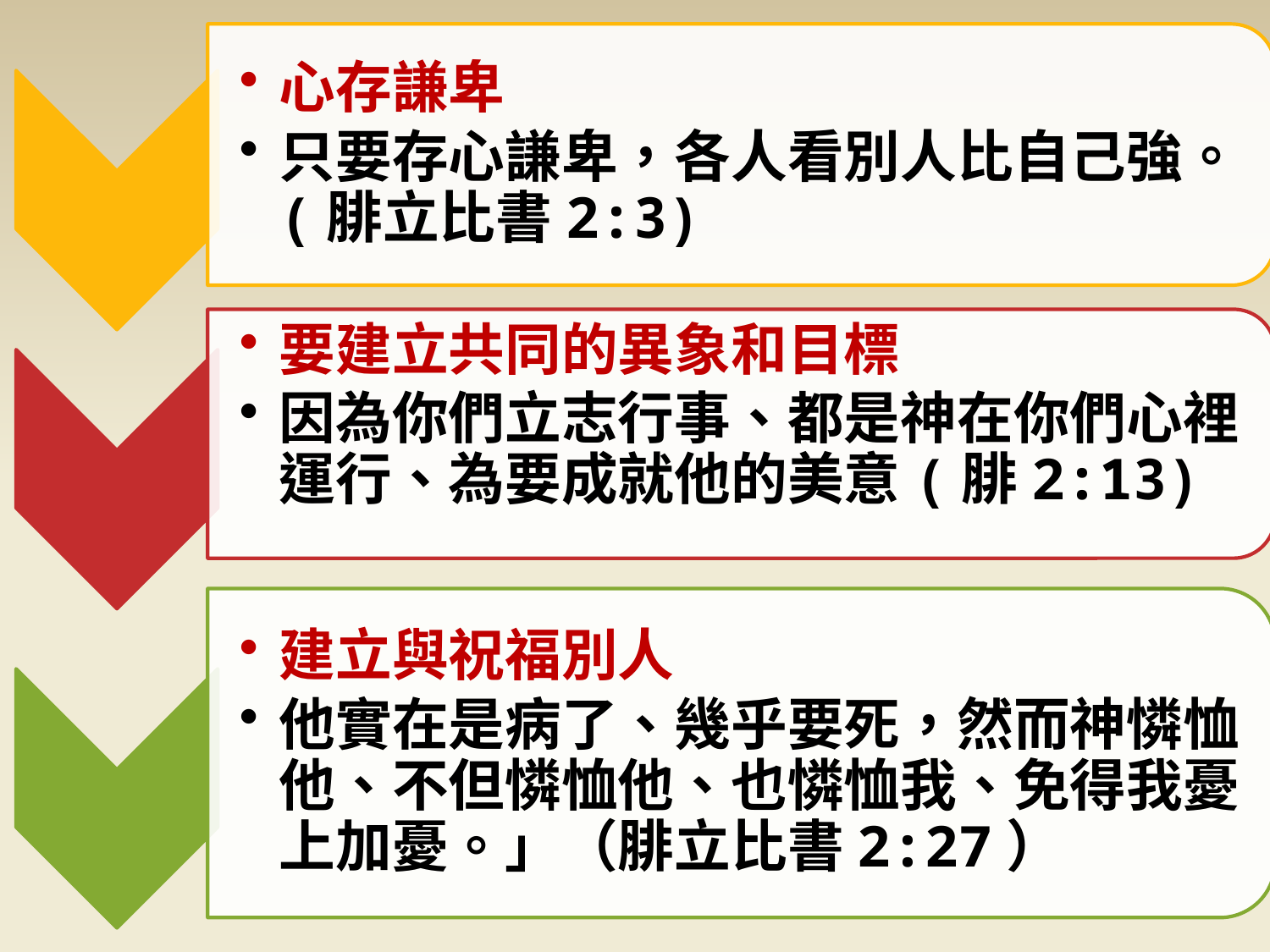

心存謙卑
只要存心謙卑，各人看別人比自己強。(腓立比書2:3)

要建立共同的異象和目標
因為你們立志行事、都是神在你們心裡運行、為要成就他的美意(腓2:13)

建立與祝福別人
他實在是病了、幾乎要死，然而神憐恤他、不但憐恤他、也憐恤我、免得我憂上加憂。」（腓立比書2:27）